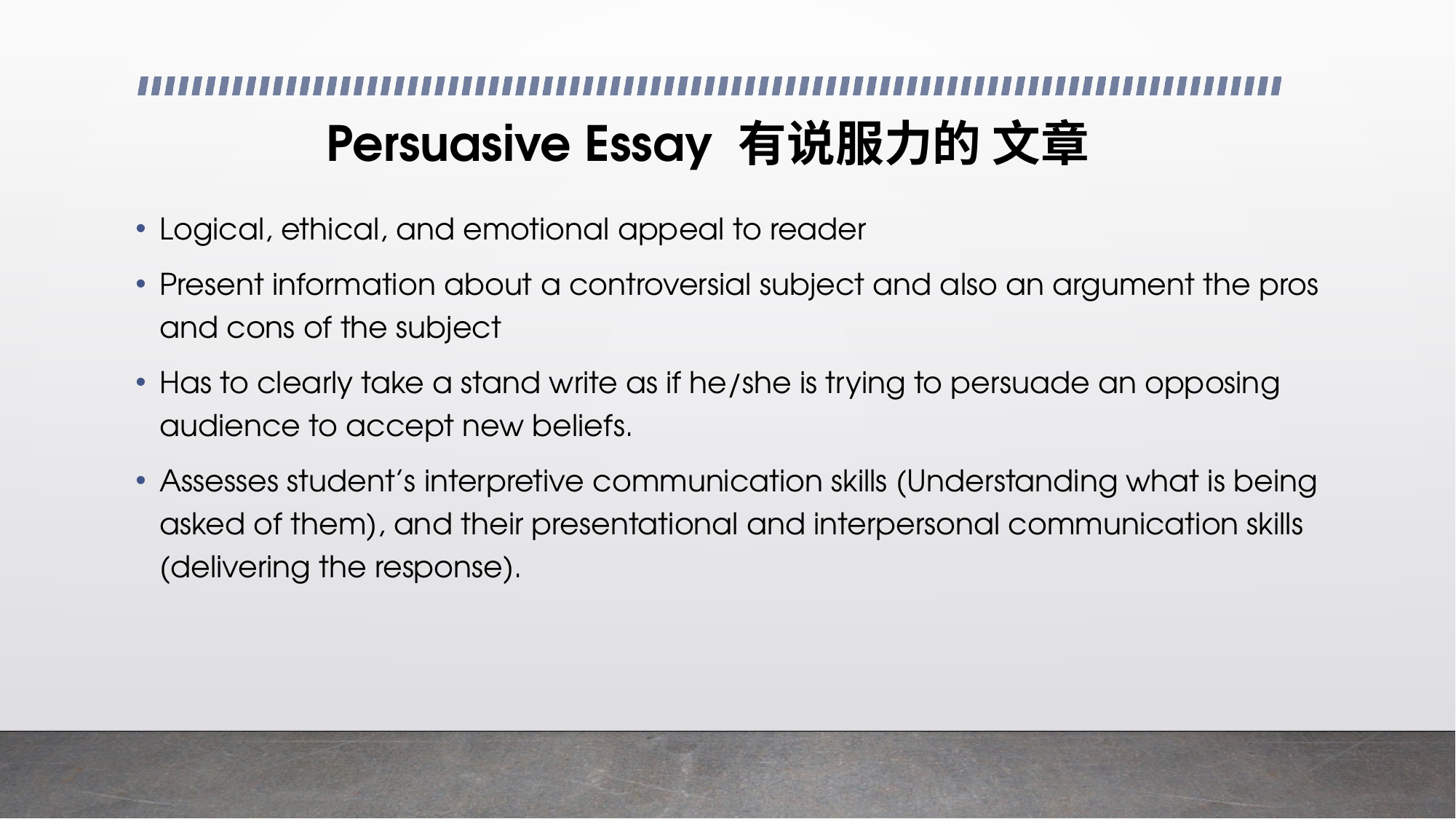

# Persuasive Essay 有说服力的 文章
Logical, ethical, and emotional appeal to reader
Present information about a controversial subject and also an argument the pros and cons of the subject
Has to clearly take a stand write as if he/she is trying to persuade an opposing audience to accept new beliefs.
Assesses student’s interpretive communication skills (Understanding what is being asked of them), and their presentational and interpersonal communication skills (delivering the response).